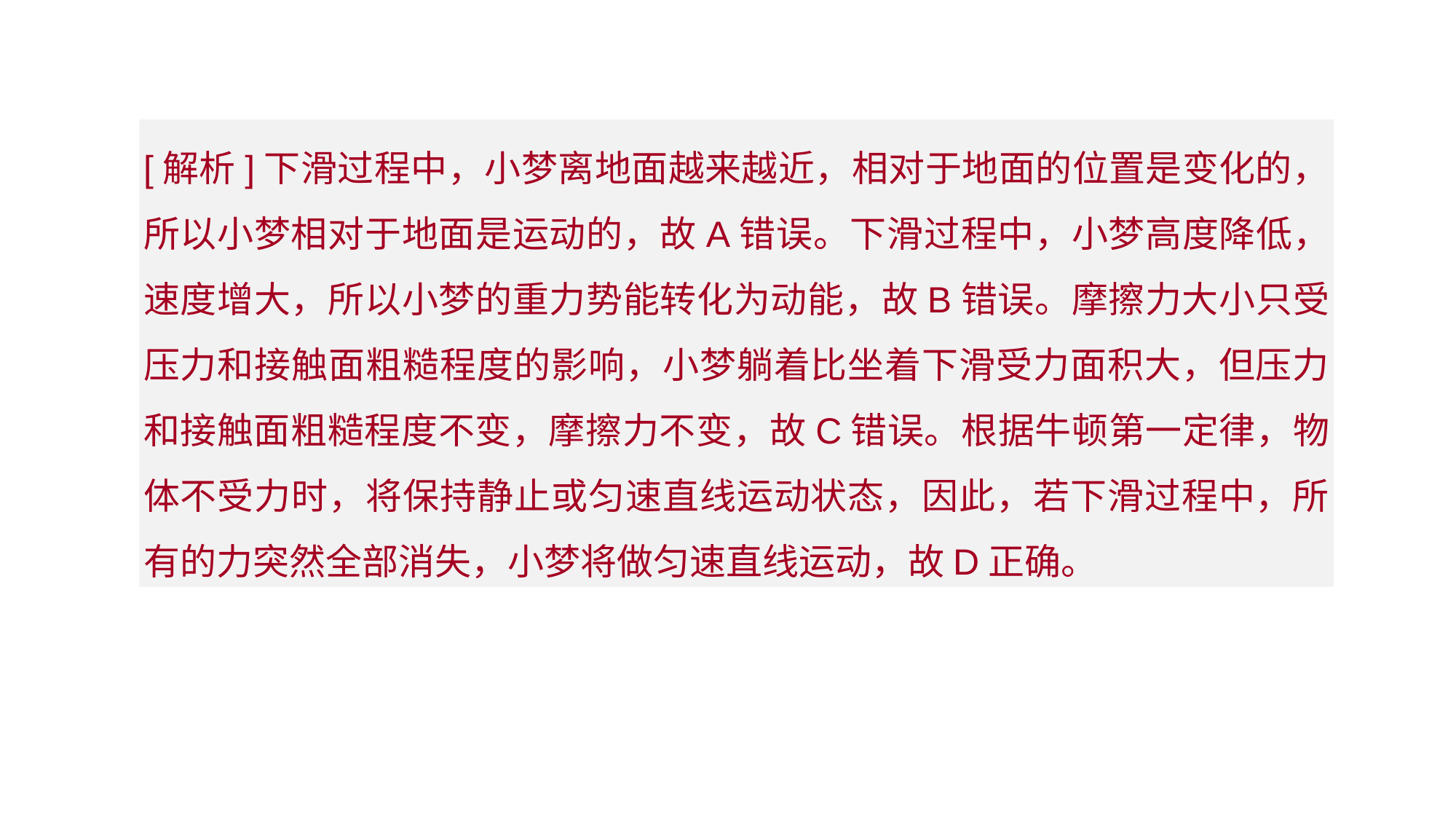

[解析]下滑过程中，小梦离地面越来越近，相对于地面的位置是变化的，所以小梦相对于地面是运动的，故A错误。下滑过程中，小梦高度降低，速度增大，所以小梦的重力势能转化为动能，故B错误。摩擦力大小只受压力和接触面粗糙程度的影响，小梦躺着比坐着下滑受力面积大，但压力和接触面粗糙程度不变，摩擦力不变，故C错误。根据牛顿第一定律，物体不受力时，将保持静止或匀速直线运动状态，因此，若下滑过程中，所有的力突然全部消失，小梦将做匀速直线运动，故D正确。
真题回顾 把握考向